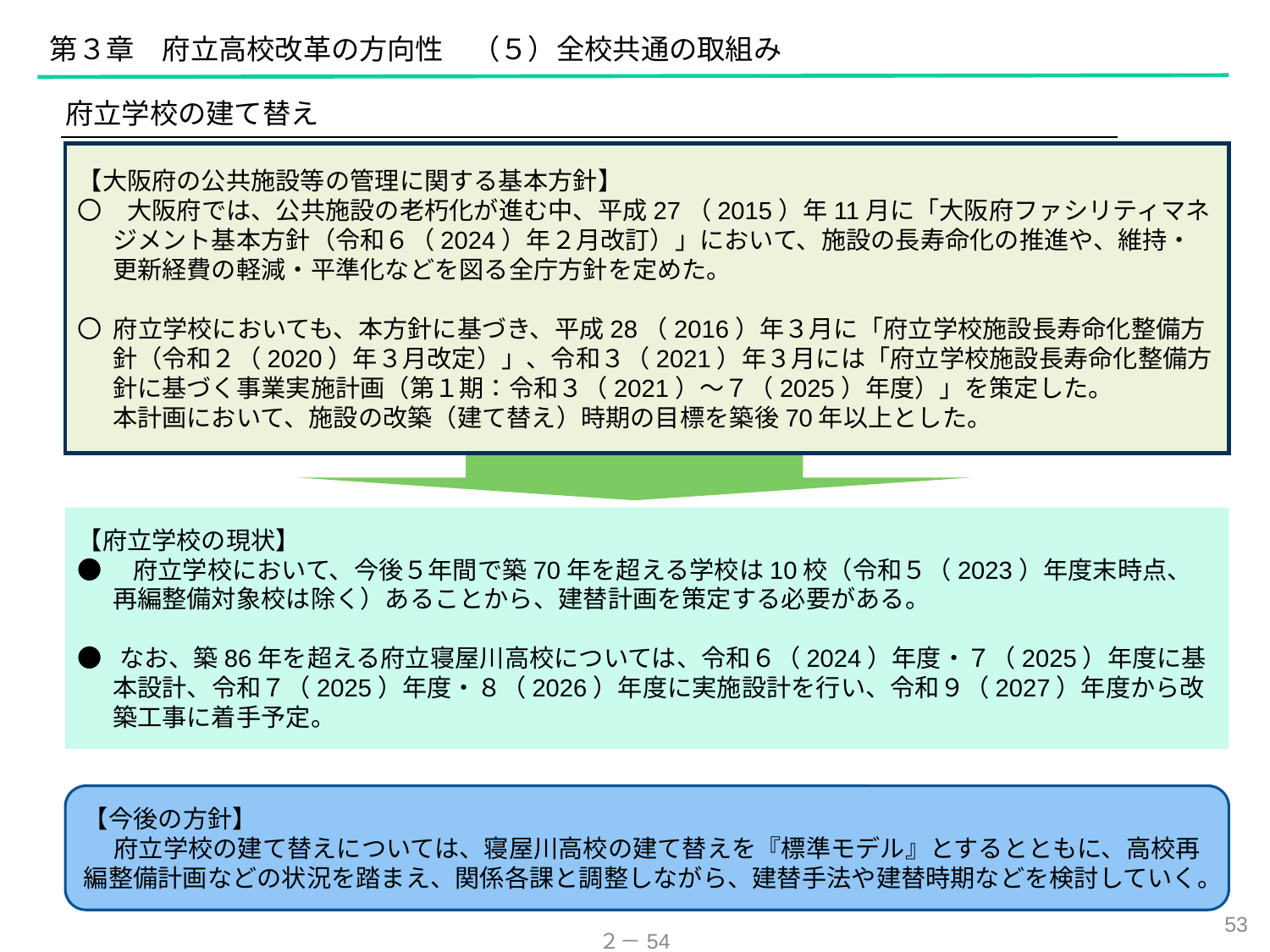

第３章　府立高校改革の方向性　（５）全校共通の取組み
府立学校の建て替え
【大阪府の公共施設等の管理に関する基本方針】
〇　大阪府では、公共施設の老朽化が進む中、平成27（2015）年11月に「大阪府ファシリティマネジメント基本方針（令和６（2024）年２月改訂）」において、施設の長寿命化の推進や、維持・更新経費の軽減・平準化などを図る全庁方針を定めた。

〇  府立学校においても、本方針に基づき、平成28（2016）年３月に「府立学校施設長寿命化整備方針（令和２（2020）年３月改定）」、令和３（2021）年３月には「府立学校施設長寿命化整備方針に基づく事業実施計画（第１期：令和３（2021）～７（2025）年度）」を策定した。
本計画において、施設の改築（建て替え）時期の目標を築後70年以上とした。

【府立学校の現状】
●　府立学校において、今後５年間で築70年を超える学校は10校（令和５（2023）年度末時点、再編整備対象校は除く）あることから、建替計画を策定する必要がある。

●  なお、築86年を超える府立寝屋川高校については、令和６（2024）年度・７（2025）年度に基本設計、令和７（2025）年度・８（2026）年度に実施設計を行い、令和９（2027）年度から改築工事に着手予定。
【今後の方針】
　 府立学校の建て替えについては、寝屋川高校の建て替えを『標準モデル』とするとともに、高校再編整備計画などの状況を踏まえ、関係各課と調整しながら、建替手法や建替時期などを検討していく。
53
２－54